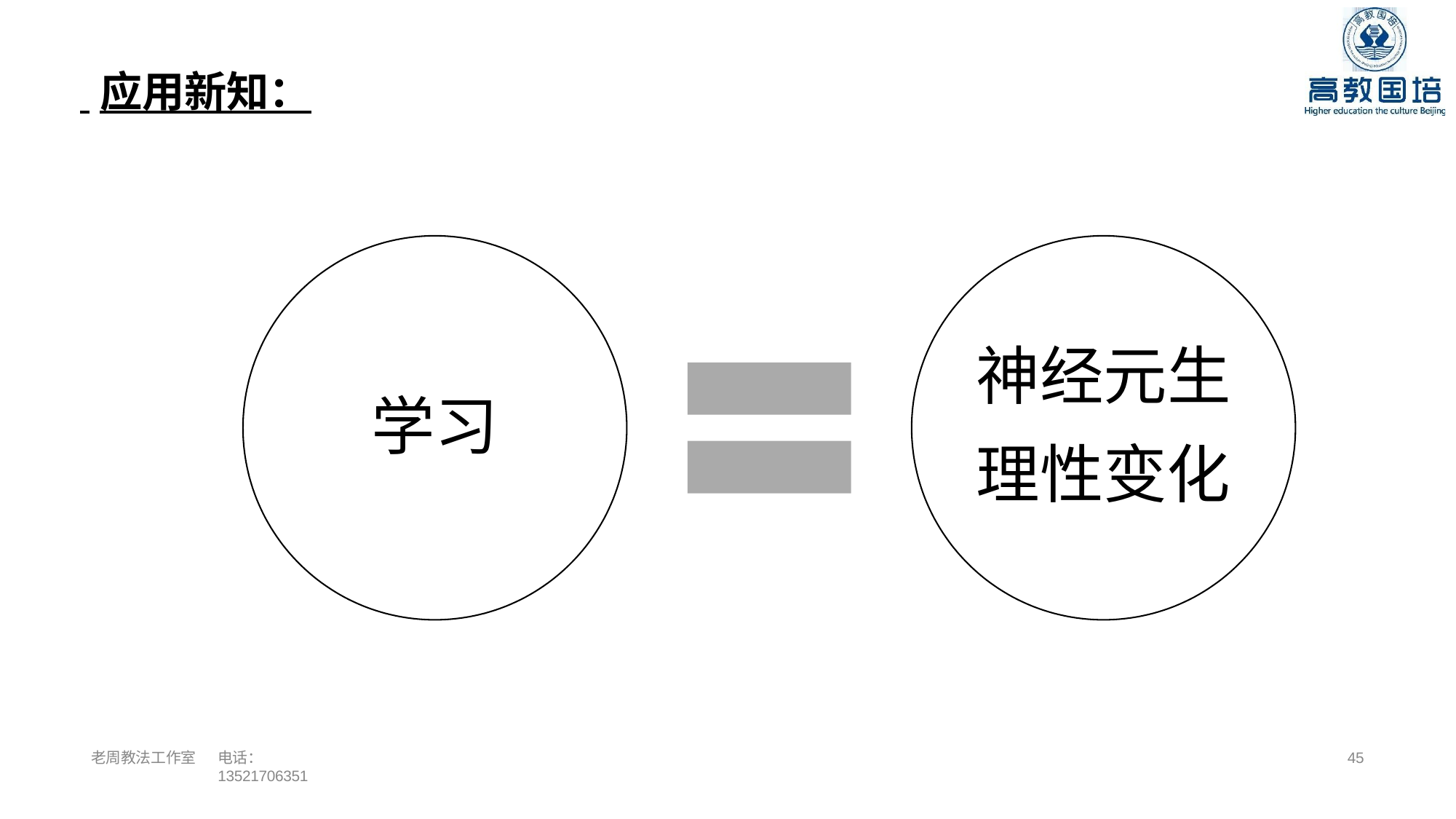

# 应用新知：

神经元生 理性变化

学习

老周教法工作室
电话：13521706351
45